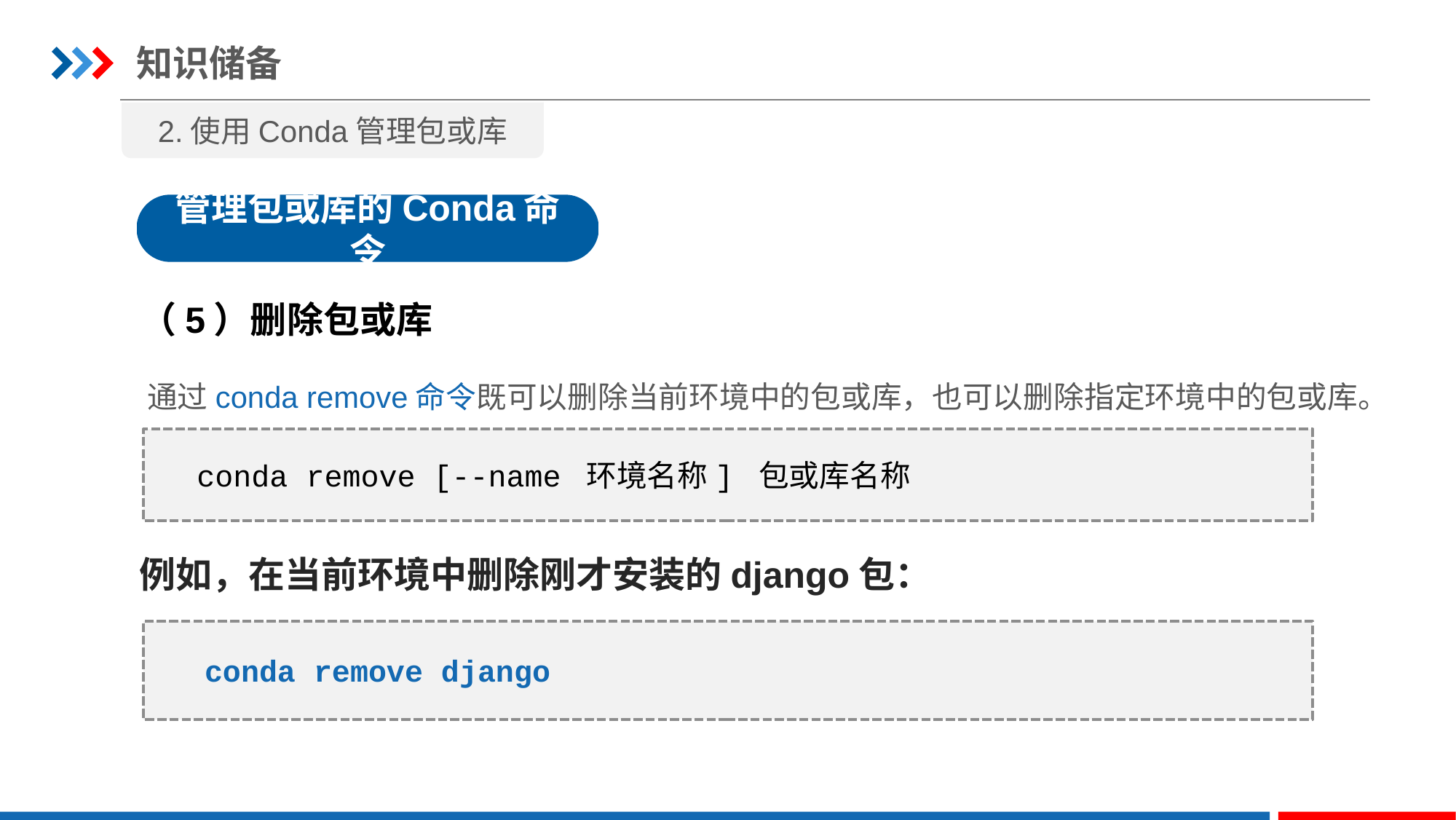

知识储备

2.使用Conda管理包或库
管理包或库的Conda命令
（5）删除包或库
通过conda remove命令既可以删除当前环境中的包或库，也可以删除指定环境中的包或库。

conda remove [--name 环境名称] 包或库名称
例如，在当前环境中删除刚才安装的django包：

conda remove django